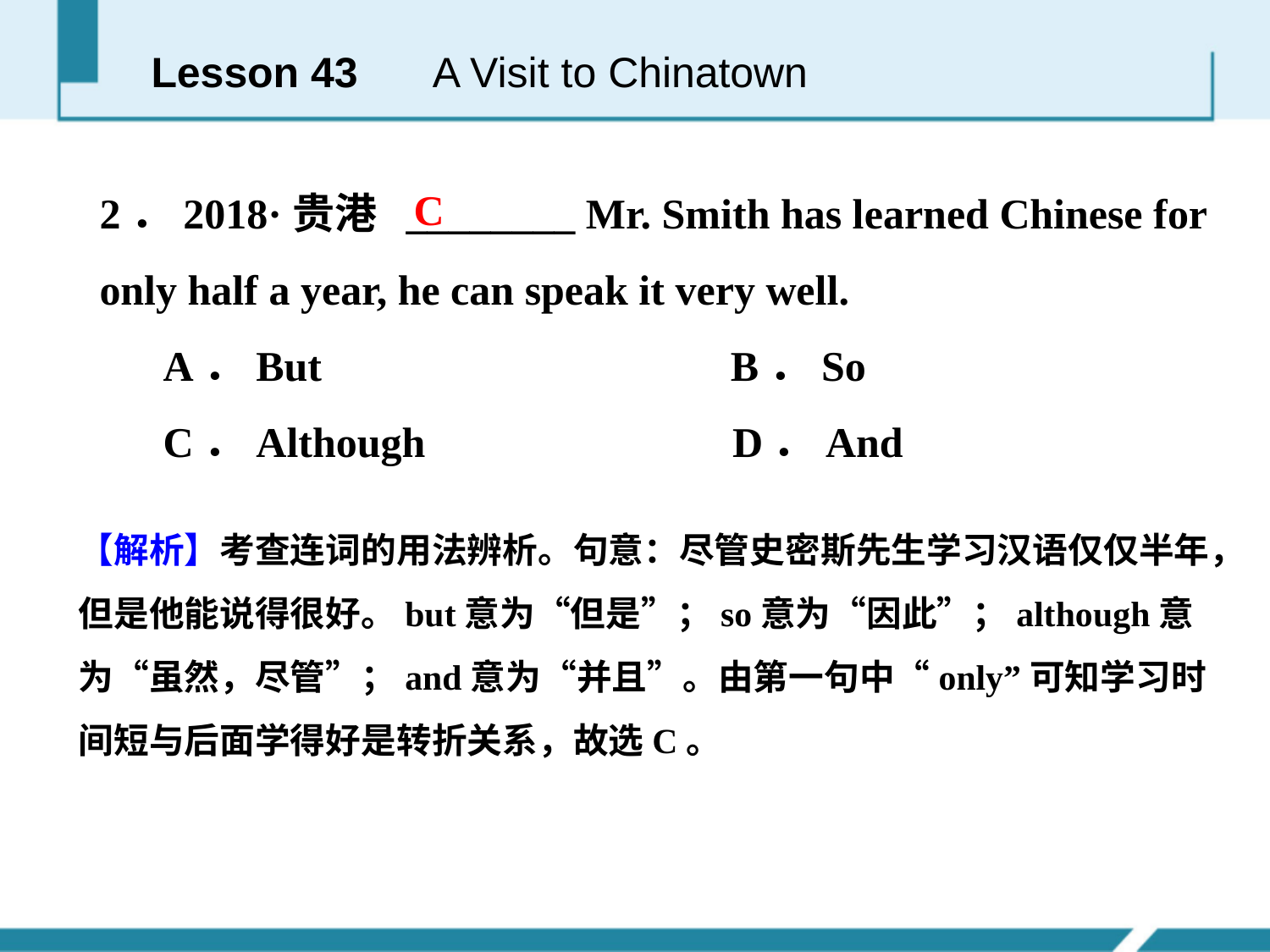

Lesson 43 　A Visit to Chinatown
2．2018·贵港  ________ Mr. Smith has learned Chinese for only half a year, he can speak it very well.
      A．But　　　　                       B．So
      C．Although                             D．And
C
【解析】考查连词的用法辨析。句意：尽管史密斯先生学习汉语仅仅半年，但是他能说得很好。but意为“但是”；so意为“因此”；although意为“虽然，尽管”；and意为“并且”。由第一句中“only”可知学习时间短与后面学得好是转折关系，故选C。